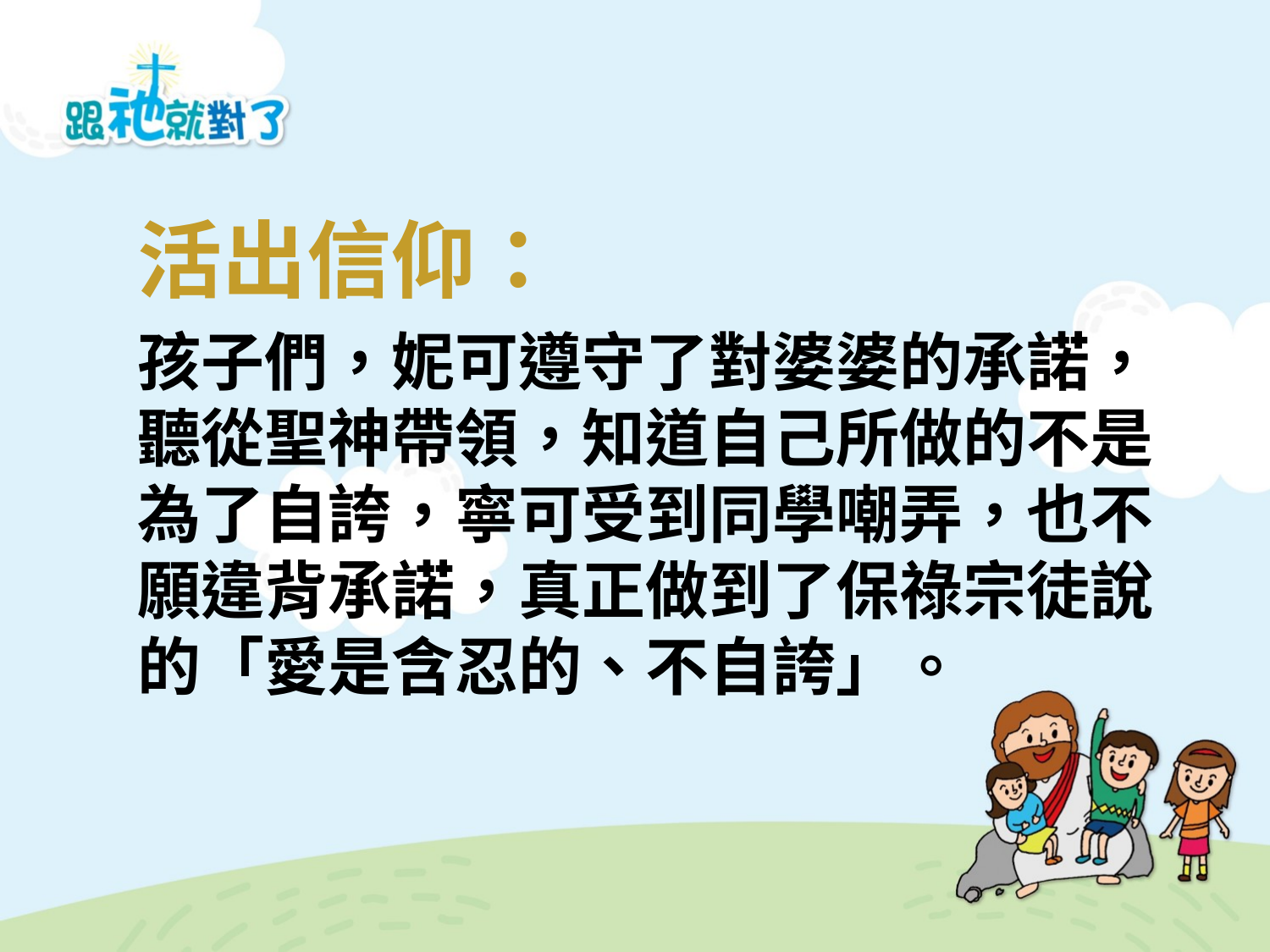

活出信仰：
孩子們，妮可遵守了對婆婆的承諾，聽從聖神帶領，知道自己所做的不是為了自誇，寧可受到同學嘲弄，也不願違背承諾，真正做到了保祿宗徒說的「愛是含忍的、不自誇」。